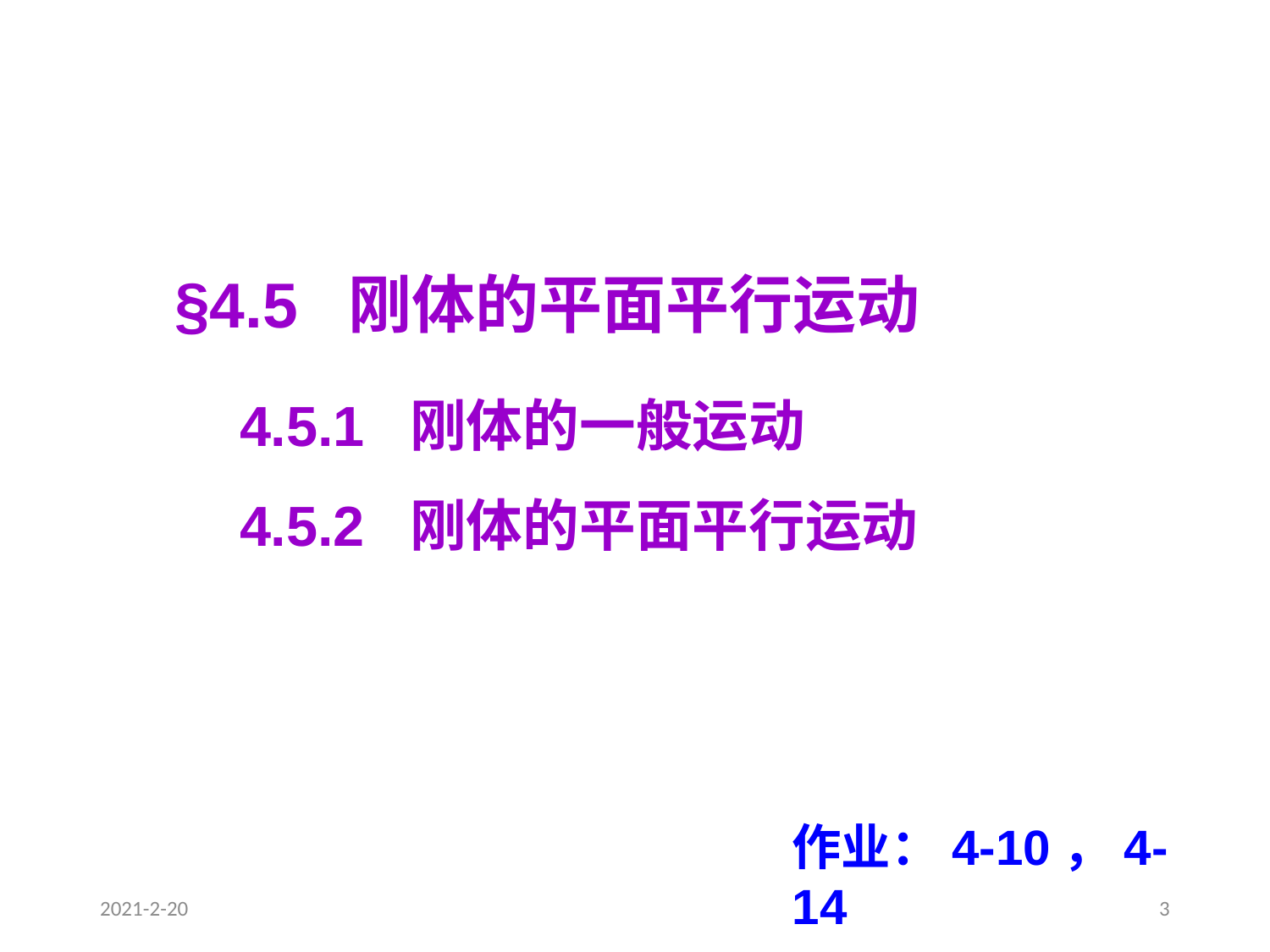

§4.5  刚体的平面平行运动
4.5.1  刚体的一般运动
4.5.2  刚体的平面平行运动
作业：4-10，4-14
2021-2-20
3